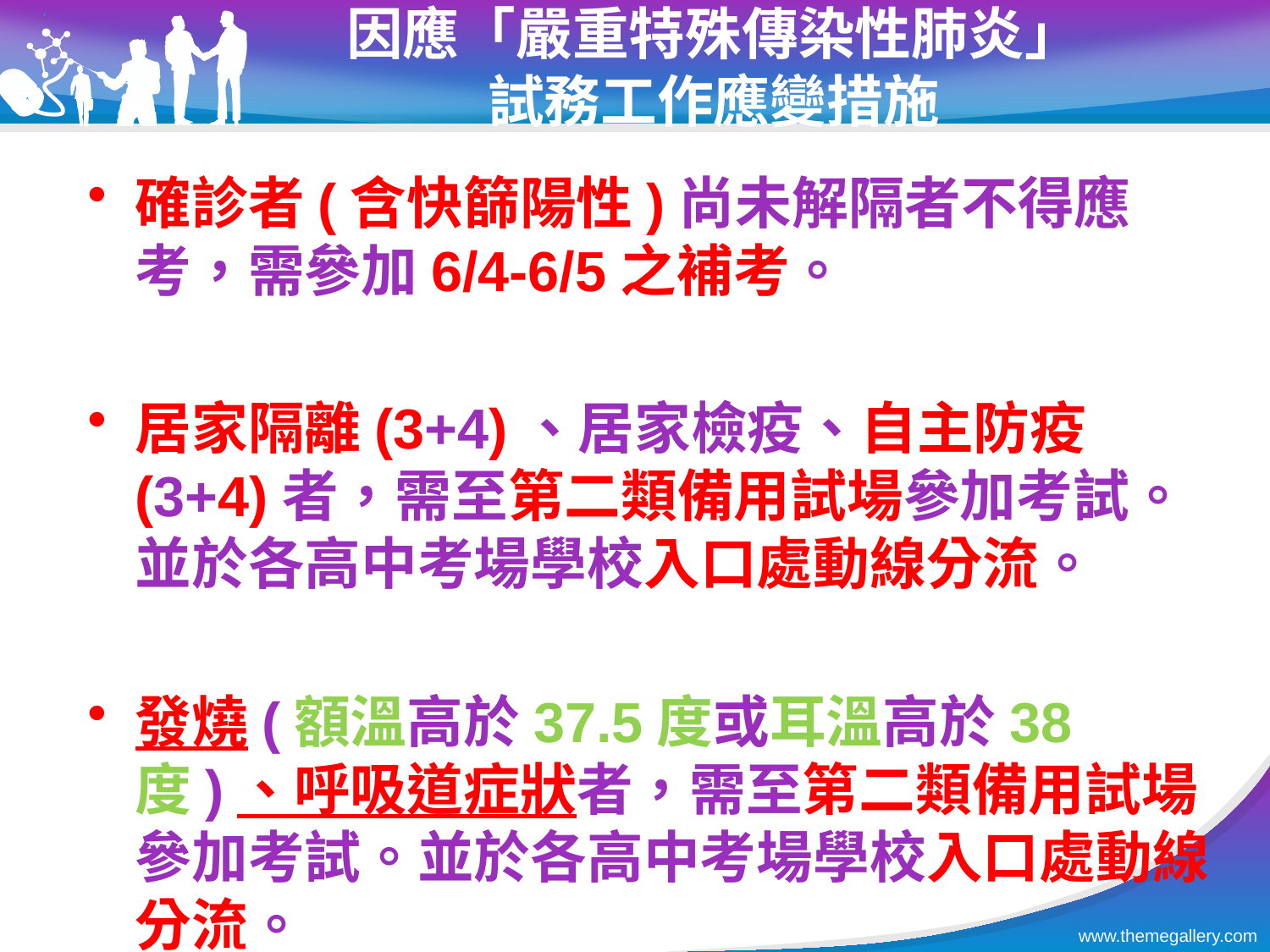

因應「嚴重特殊傳染性肺炎」
試務工作應變措施
確診者(含快篩陽性)尚未解隔者不得應考，需參加6/4-6/5之補考。

居家隔離(3+4)、居家檢疫、自主防疫(3+4)者，需至第二類備用試場參加考試。並於各高中考場學校入口處動線分流。

發燒(額溫高於37.5度或耳溫高於38度)、呼吸道症狀者，需至第二類備用試場參加考試。並於各高中考場學校入口處動線分流。